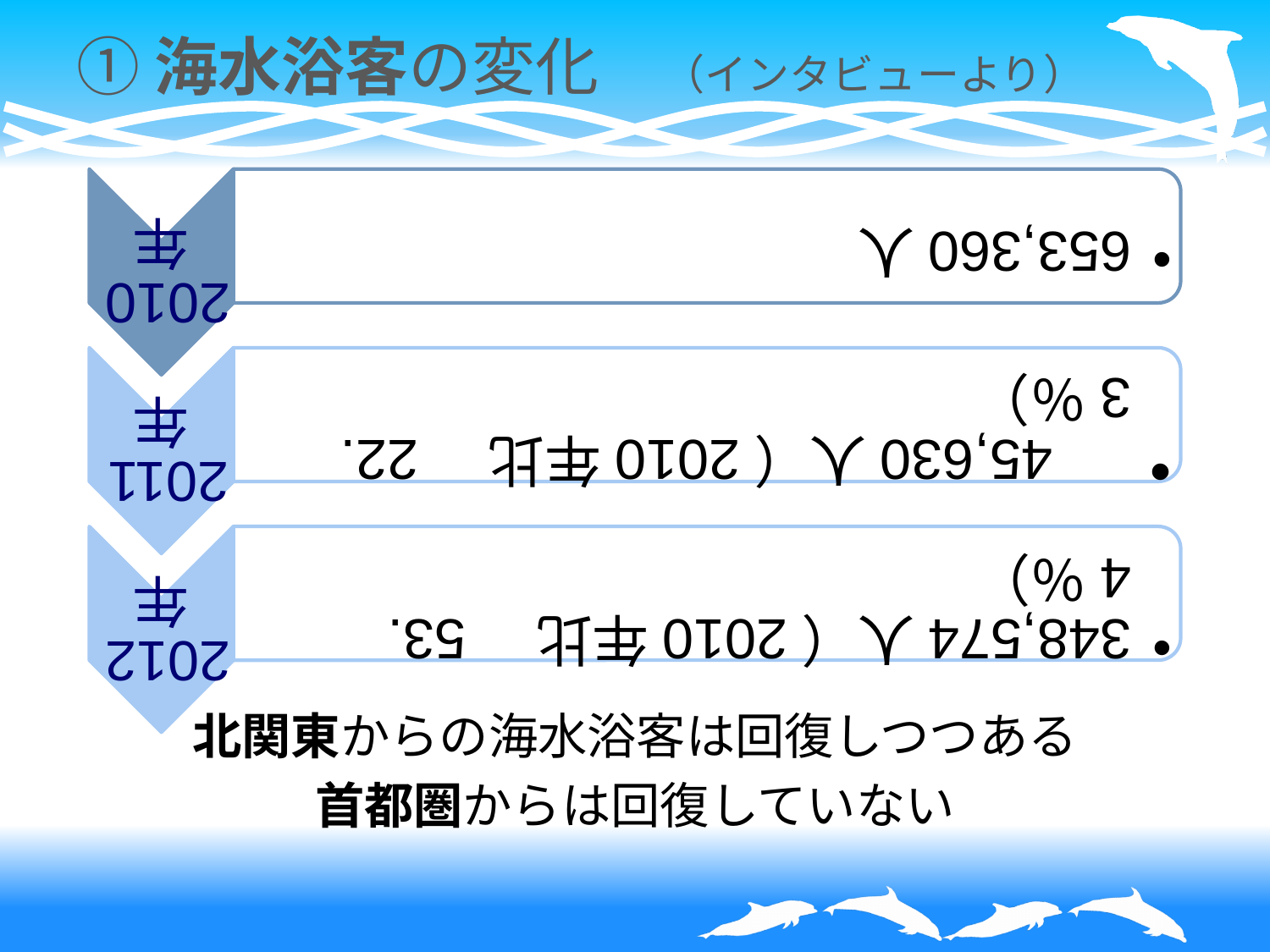

# ①海水浴客の変化　（インタビューより）

北関東からの海水浴客は回復しつつある
首都圏からは回復していない
2010年
653,360人
2011年
　45,630人（2010年比　22.3％）
2012年
348,574人（2010年比　53.4％）